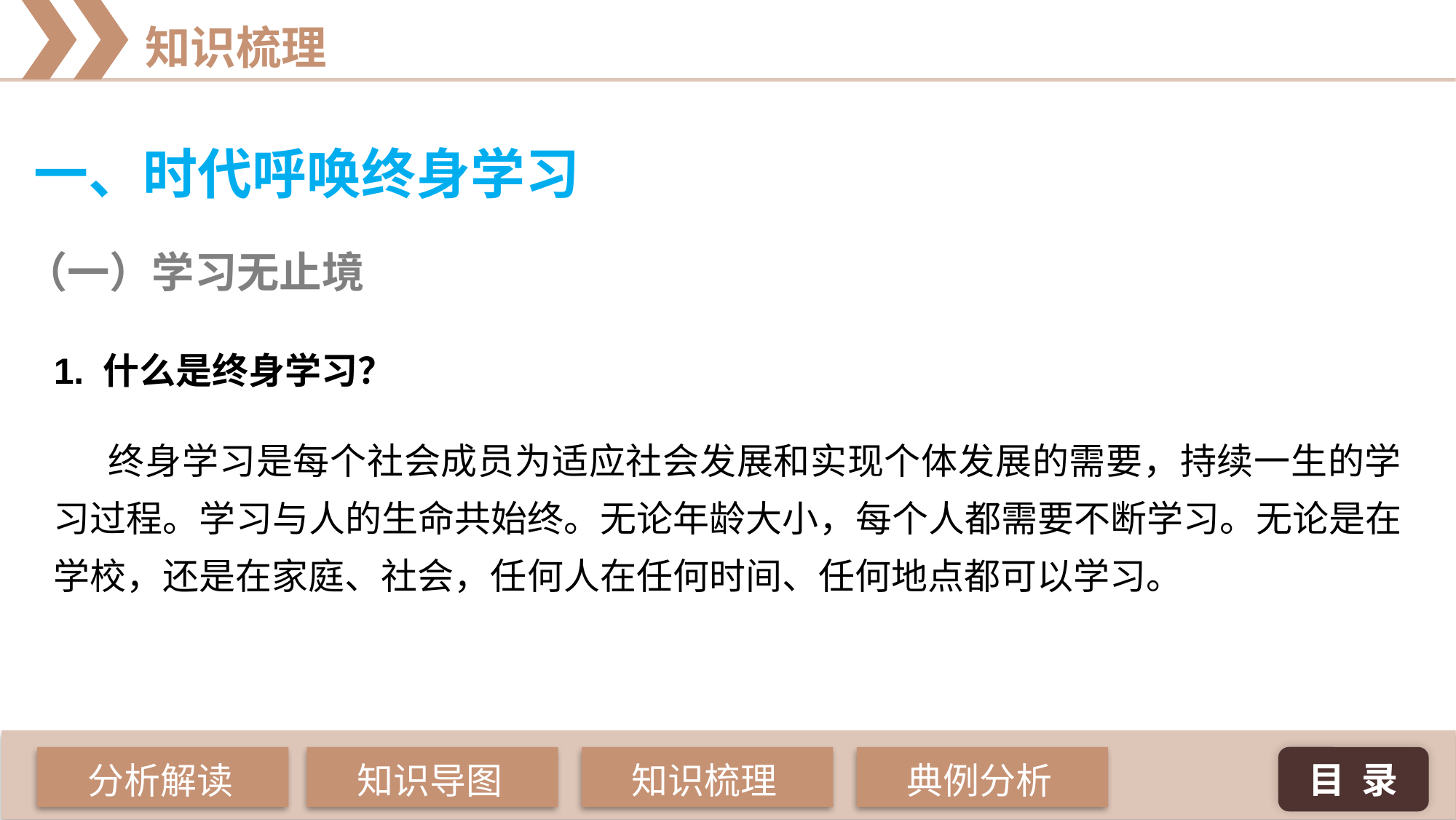

一、时代呼唤终身学习
（一）学习无止境
1. 什么是终身学习？
终身学习是每个社会成员为适应社会发展和实现个体发展的需要，持续一生的学习过程。学习与人的生命共始终。无论年龄大小，每个人都需要不断学习。无论是在学校，还是在家庭、社会，任何人在任何时间、任何地点都可以学习。